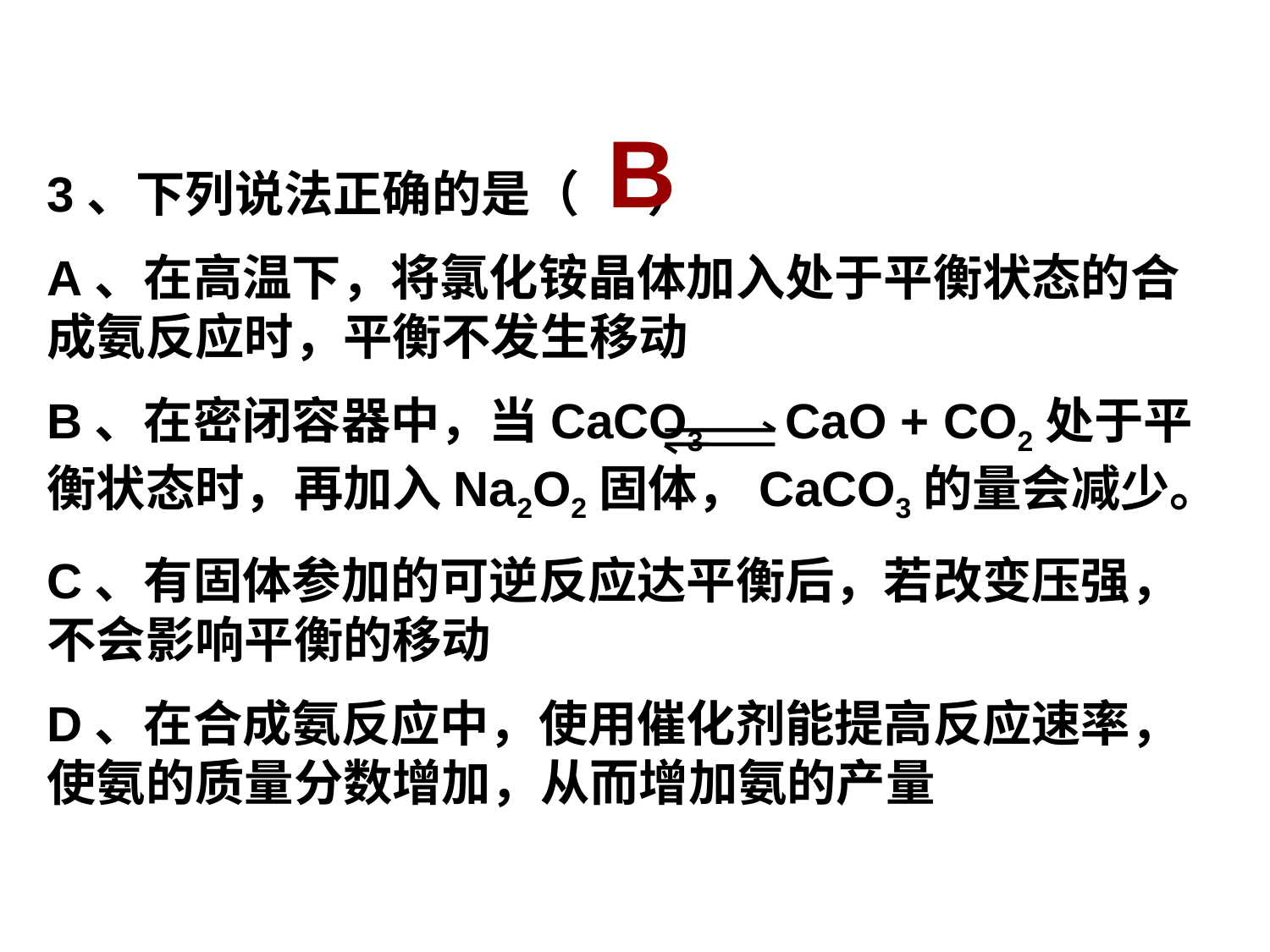

B
3、下列说法正确的是（      ）
A、在高温下，将氯化铵晶体加入处于平衡状态的合成氨反应时，平衡不发生移动
B、在密闭容器中，当CaCO3      CaO + CO2处于平衡状态时，再加入Na2O2固体，CaCO3的量会减少。
C、有固体参加的可逆反应达平衡后，若改变压强，不会影响平衡的移动
D、在合成氨反应中，使用催化剂能提高反应速率，使氨的质量分数增加，从而增加氨的产量